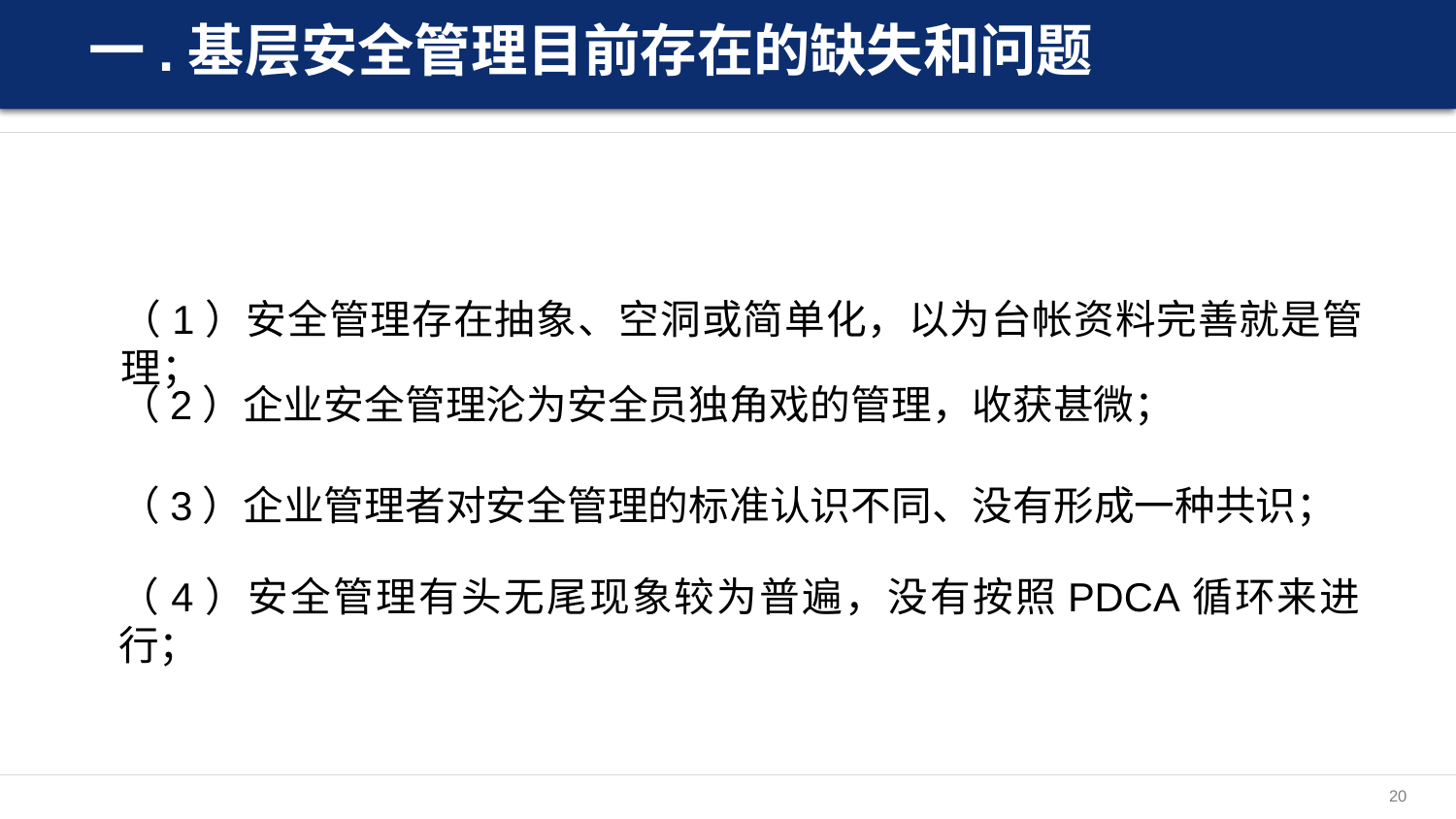

一.基层安全管理目前存在的缺失和问题
（1）安全管理存在抽象、空洞或简单化，以为台帐资料完善就是管理；
（2）企业安全管理沦为安全员独角戏的管理，收获甚微；
（3）企业管理者对安全管理的标准认识不同、没有形成一种共识；
（4）安全管理有头无尾现象较为普遍，没有按照PDCA循环来进行；
20